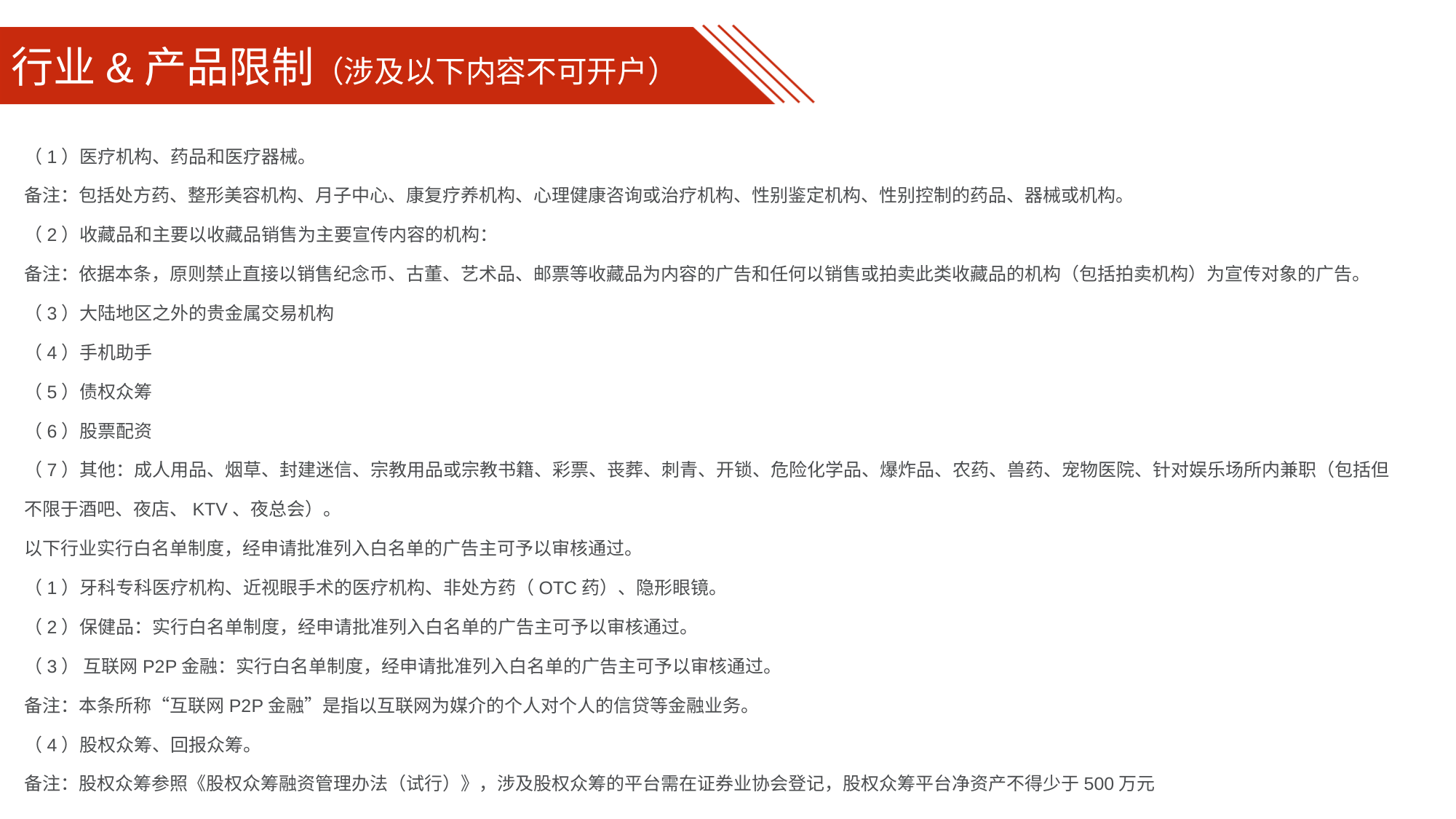

# 行业&产品限制（涉及以下内容不可开户）
（1）医疗机构、药品和医疗器械。
备注：包括处方药、整形美容机构、月子中心、康复疗养机构、心理健康咨询或治疗机构、性别鉴定机构、性别控制的药品、器械或机构。
（2）收藏品和主要以收藏品销售为主要宣传内容的机构：
备注：依据本条，原则禁止直接以销售纪念币、古董、艺术品、邮票等收藏品为内容的广告和任何以销售或拍卖此类收藏品的机构（包括拍卖机构）为宣传对象的广告。
（3）大陆地区之外的贵金属交易机构
（4）手机助手
（5）债权众筹
（6）股票配资
（7）其他：成人用品、烟草、封建迷信、宗教用品或宗教书籍、彩票、丧葬、刺青、开锁、危险化学品、爆炸品、农药、兽药、宠物医院、针对娱乐场所内兼职（包括但不限于酒吧、夜店、KTV、夜总会）。
以下行业实行白名单制度，经申请批准列入白名单的广告主可予以审核通过。
（1）牙科专科医疗机构、近视眼手术的医疗机构、非处方药（OTC药）、隐形眼镜。
（2）保健品：实行白名单制度，经申请批准列入白名单的广告主可予以审核通过。
（3） 互联网P2P金融：实行白名单制度，经申请批准列入白名单的广告主可予以审核通过。
备注：本条所称“互联网P2P金融”是指以互联网为媒介的个人对个人的信贷等金融业务。
（4）股权众筹、回报众筹。
备注：股权众筹参照《股权众筹融资管理办法（试行）》，涉及股权众筹的平台需在证券业协会登记，股权众筹平台净资产不得少于500万元